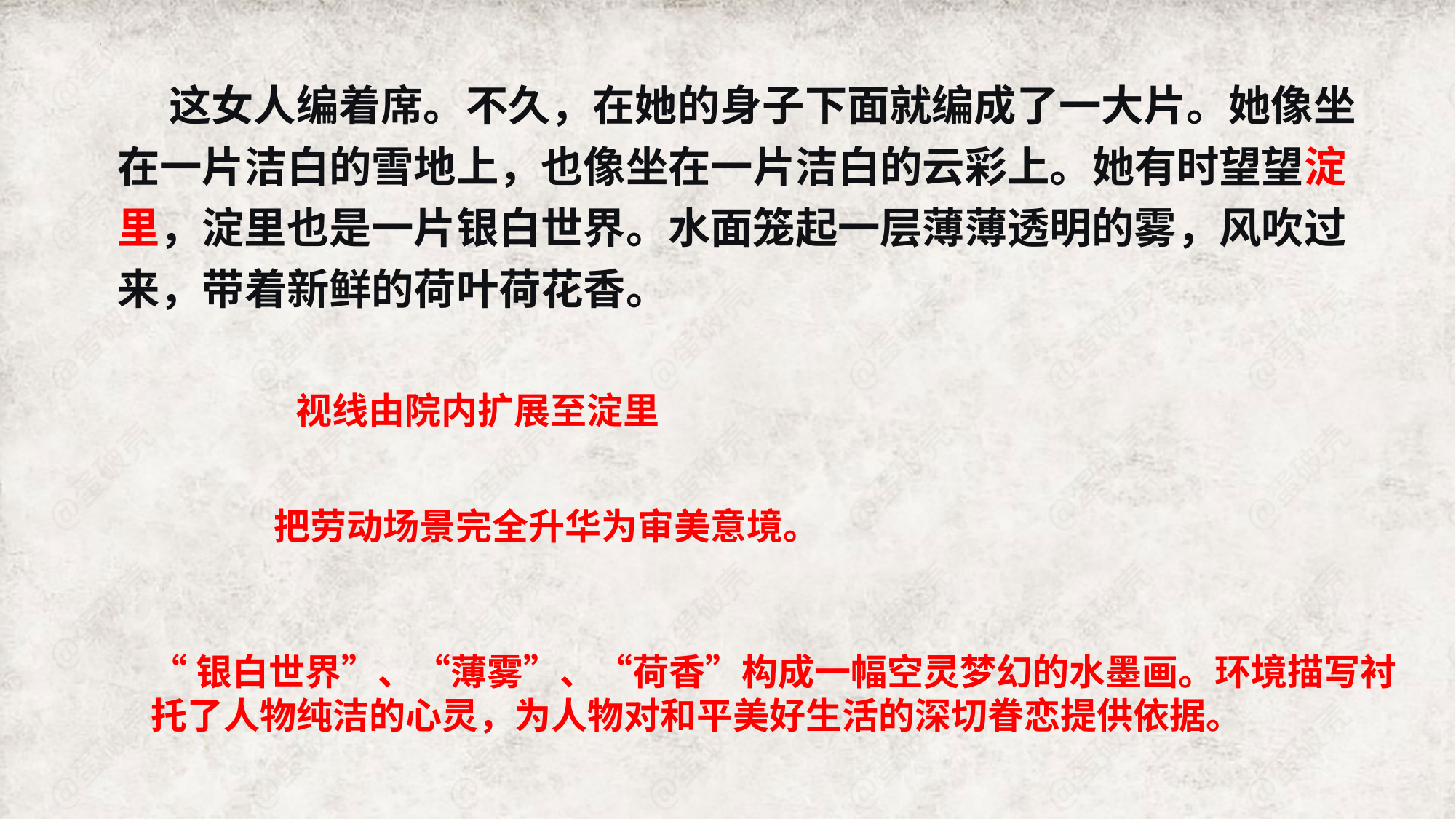

这女人编着席。不久，在她的身子下面就编成了一大片。她像坐在一片洁白的雪地上，也像坐在一片洁白的云彩上。她有时望望淀里，淀里也是一片银白世界。水面笼起一层薄薄透明的雾，风吹过来，带着新鲜的荷叶荷花香。
视线由院内扩展至淀里
把劳动场景完全升华为审美意境。
“银白世界”、“薄雾”、“荷香”构成一幅空灵梦幻的水墨画。环境描写衬托了人物纯洁的心灵，为人物对和平美好生活的深切眷恋提供依据。